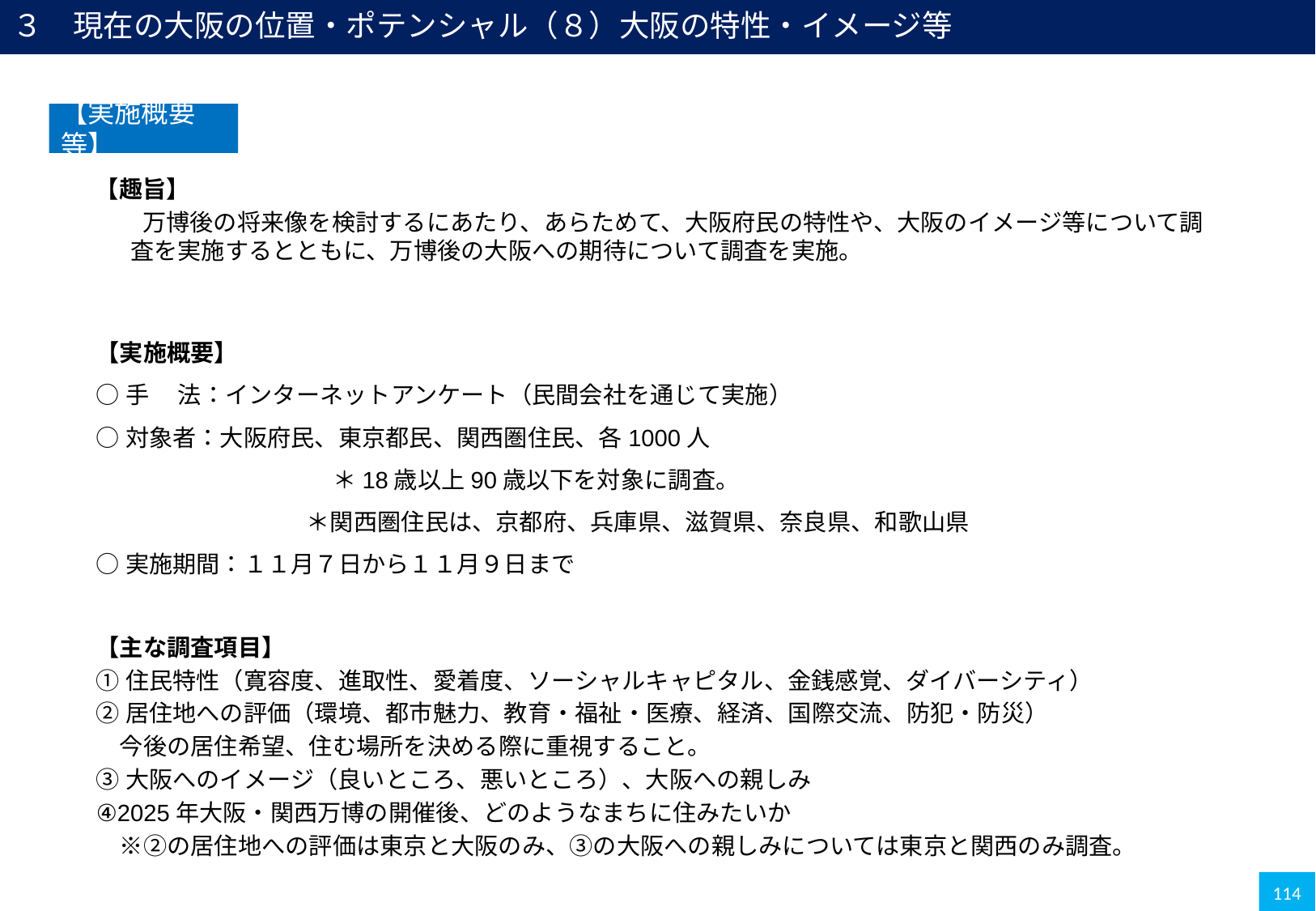

３　現在の大阪の位置・ポテンシャル（８）大阪の特性・イメージ等
【実施概要等】
【趣旨】
　　万博後の将来像を検討するにあたり、あらためて、大阪府民の特性や、大阪のイメージ等について調査を実施するとともに、万博後の大阪への期待について調査を実施。
【実施概要】
○手　 法：インターネットアンケート（民間会社を通じて実施）
○対象者：大阪府民、東京都民、関西圏住民、各1000人
　　　　　　　　　　＊18歳以上90歳以下を対象に調査。
　　　　   　　　 　＊関西圏住民は、京都府、兵庫県、滋賀県、奈良県、和歌山県
○実施期間：１１月７日から１１月９日まで

【主な調査項目】
①住民特性（寛容度、進取性、愛着度、ソーシャルキャピタル、金銭感覚、ダイバーシティ）
②居住地への評価（環境、都市魅力、教育・福祉・医療、経済、国際交流、防犯・防災）
　今後の居住希望、住む場所を決める際に重視すること。
③大阪へのイメージ（良いところ、悪いところ）、大阪への親しみ
④2025年大阪・関西万博の開催後、どのようなまちに住みたいか
　※②の居住地への評価は東京と大阪のみ、③の大阪への親しみについては東京と関西のみ調査。
114